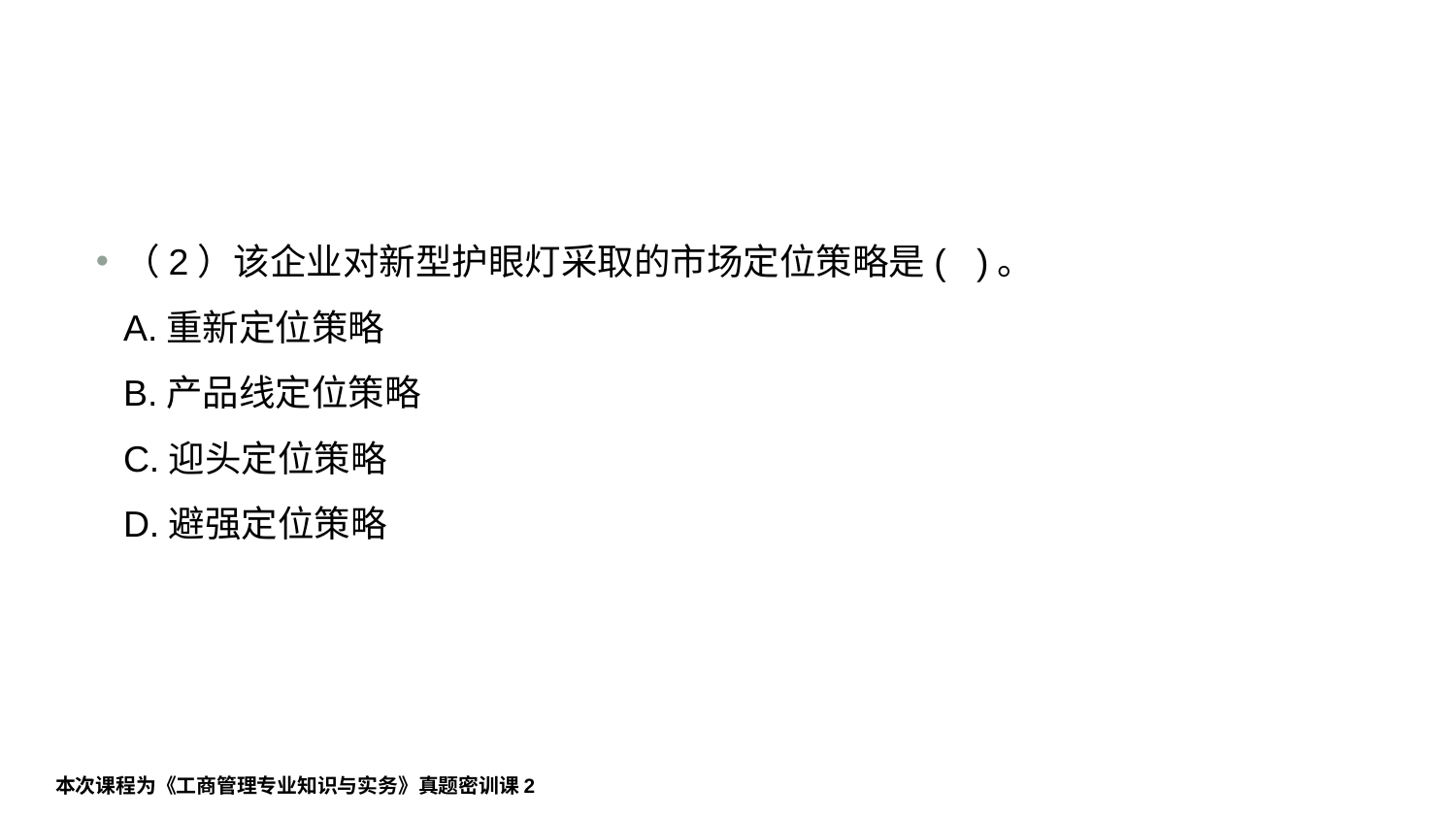

（2）该企业对新型护眼灯采取的市场定位策略是(   )。
A.重新定位策略
B.产品线定位策略
C.迎头定位策略
D.避强定位策略